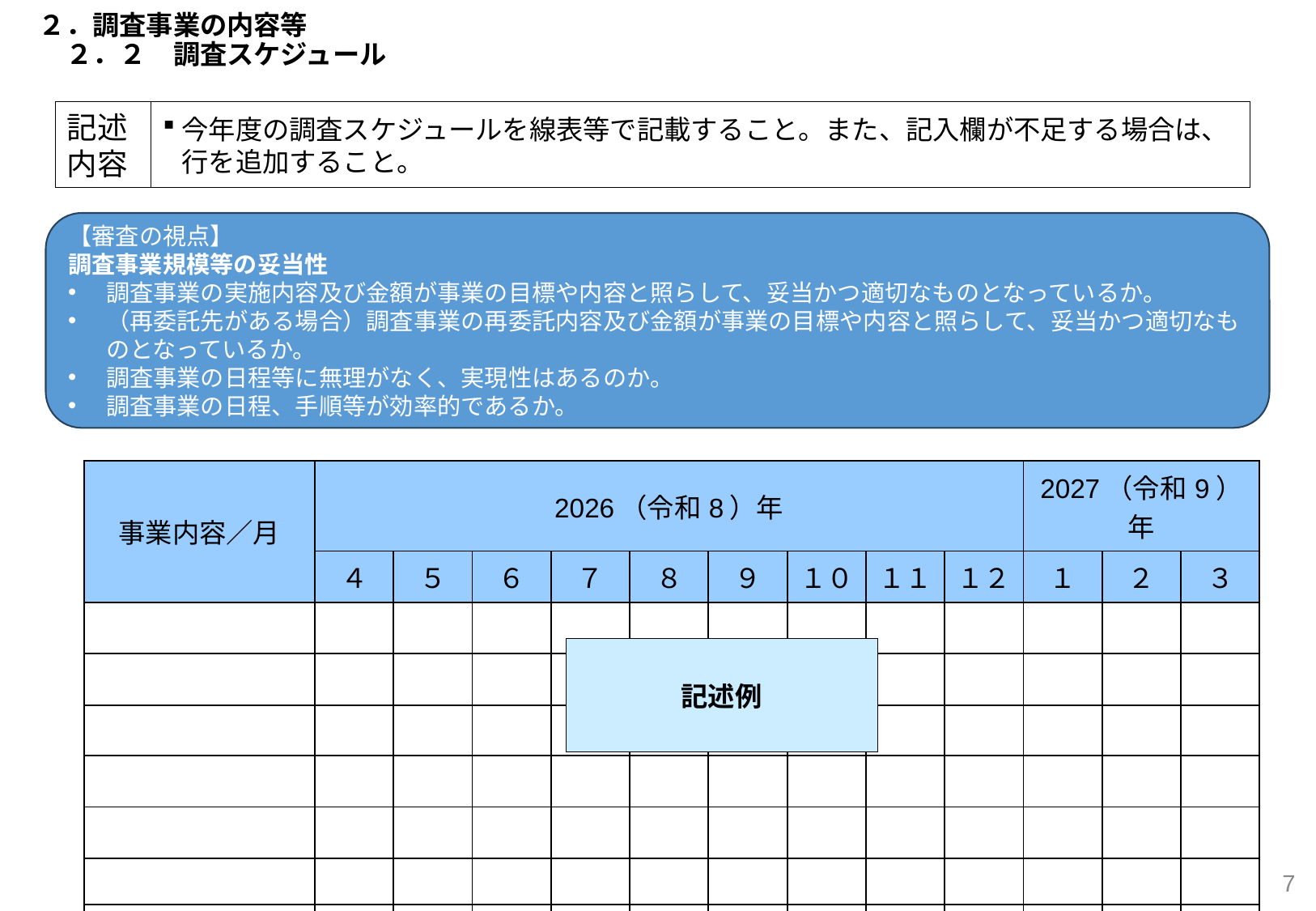

# ２．調査事業の内容等 　２．２　調査スケジュール
今年度の調査スケジュールを線表等で記載すること。また、記入欄が不足する場合は、行を追加すること。
記述内容
【審査の視点】
調査事業規模等の妥当性
調査事業の実施内容及び金額が事業の目標や内容と照らして、妥当かつ適切なものとなっているか。
（再委託先がある場合）調査事業の再委託内容及び金額が事業の目標や内容と照らして、妥当かつ適切なものとなっているか。
調査事業の日程等に無理がなく、実現性はあるのか。
調査事業の日程、手順等が効率的であるか。
| 事業内容／月 | 2026（令和8）年 | R3 |  |  |  |  |  |  |  | 2027（令和9）年 |  |  |
| --- | --- | --- | --- | --- | --- | --- | --- | --- | --- | --- | --- | --- |
| 事業内容／月 | ４ | ５ | ６ | ７ | ８ | ９ | １０ | １１ | １２ | １ | ２ | ３ |
|  |  |  |  |  |  |  |  |  |  |  |  |  |
|  |  |  |  |  |  |  |  |  |  |  |  |  |
|  |  |  |  |  |  |  |  |  |  |  |  |  |
|  |  |  |  |  |  |  |  |  |  |  |  |  |
|  |  |  |  |  |  |  |  |  |  |  |  |  |
|  |  |  |  |  |  |  |  |  |  |  |  |  |
|  |  |  |  |  |  |  |  |  |  |  |  |  |
記述例
7